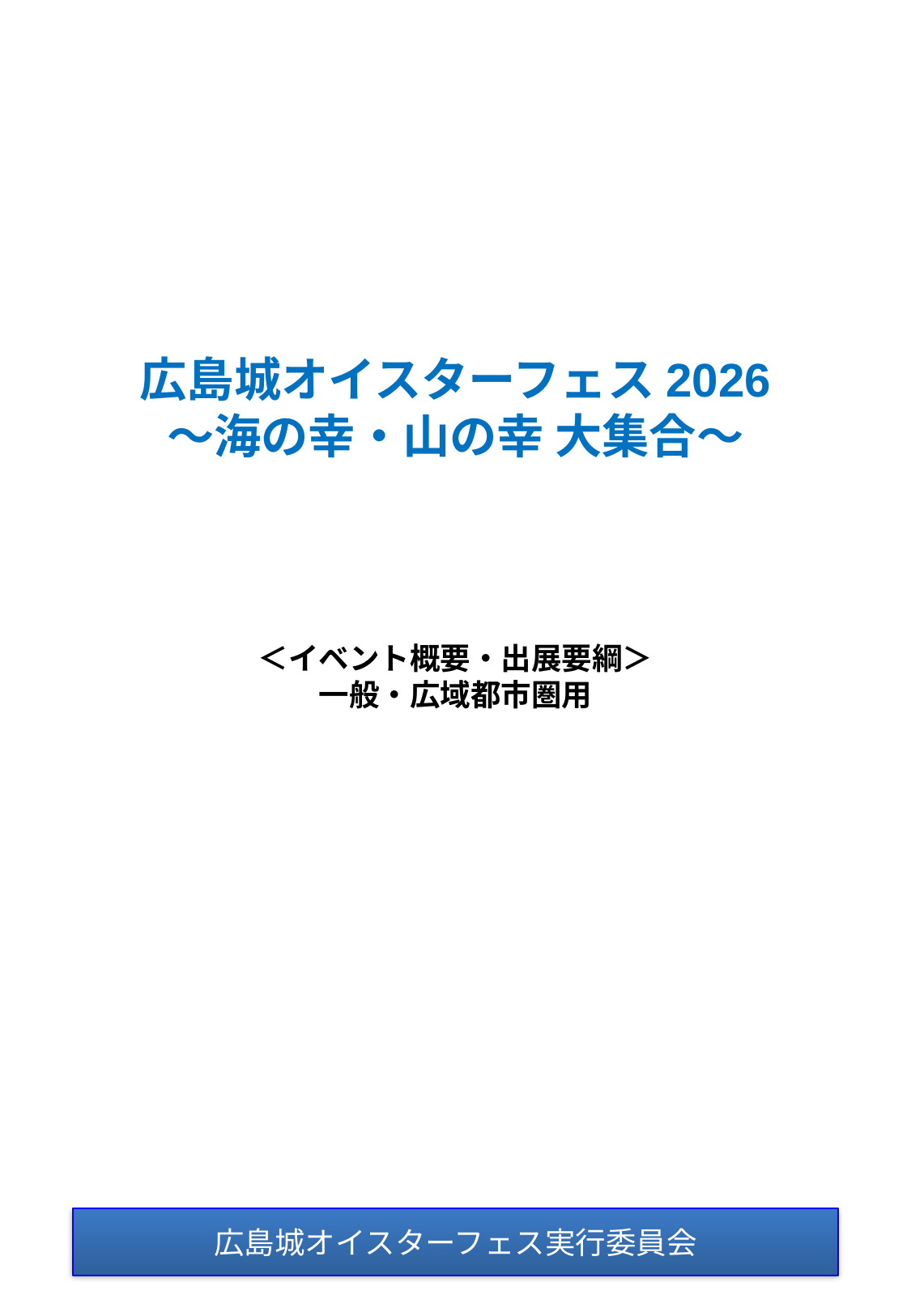

広島城オイスターフェス2026
～海の幸・山の幸 大集合～
＜イベント概要・出展要綱＞
一般・広域都市圏用
広島城オイスターフェス実行委員会